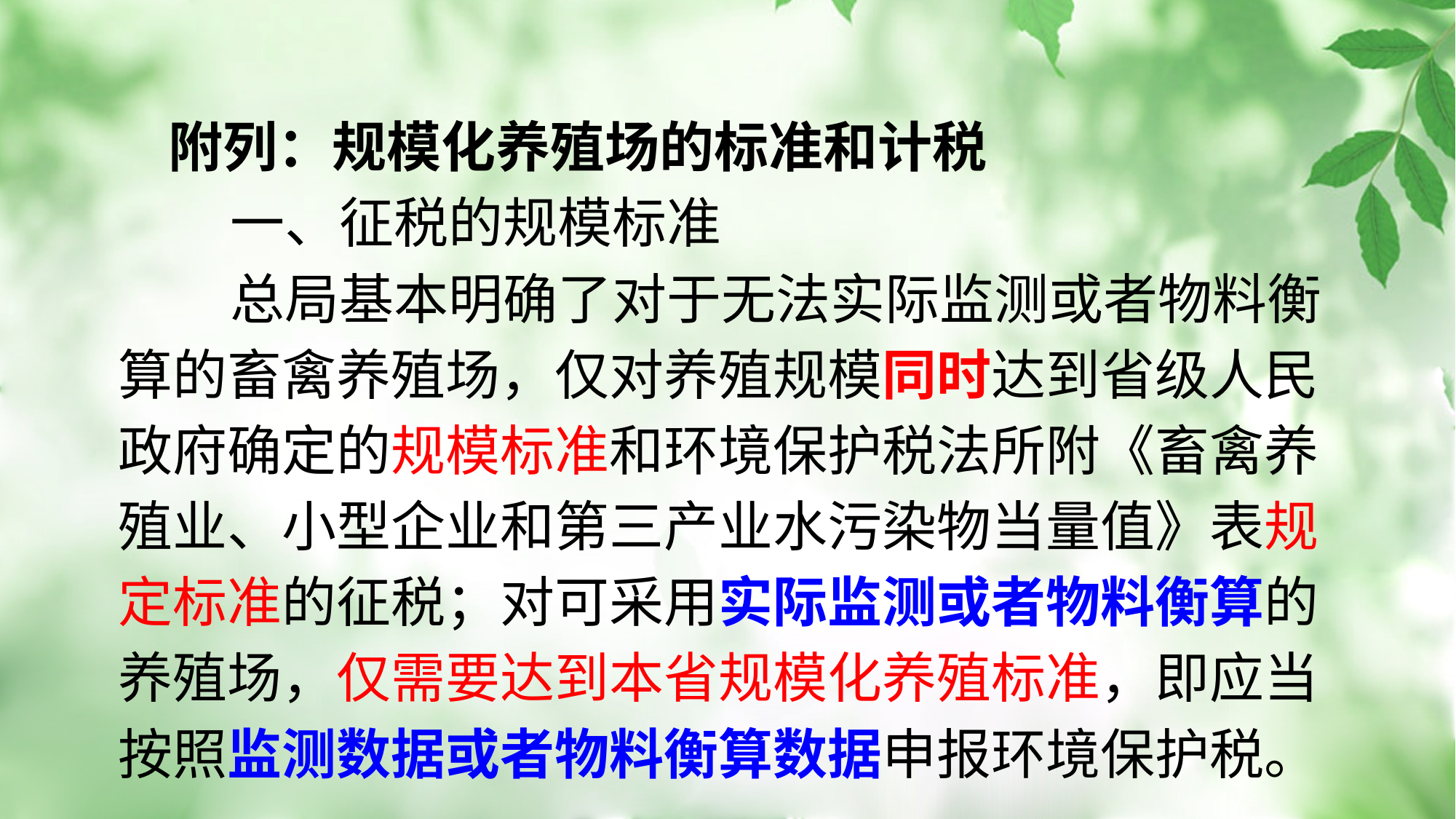

附列：规模化养殖场的标准和计税
    一、征税的规模标准
    总局基本明确了对于无法实际监测或者物料衡算的畜禽养殖场，仅对养殖规模同时达到省级人民政府确定的规模标准和环境保护税法所附《畜禽养殖业、小型企业和第三产业水污染物当量值》表规定标准的征税；对可采用实际监测或者物料衡算的养殖场，仅需要达到本省规模化养殖标准，即应当按照监测数据或者物料衡算数据申报环境保护税。